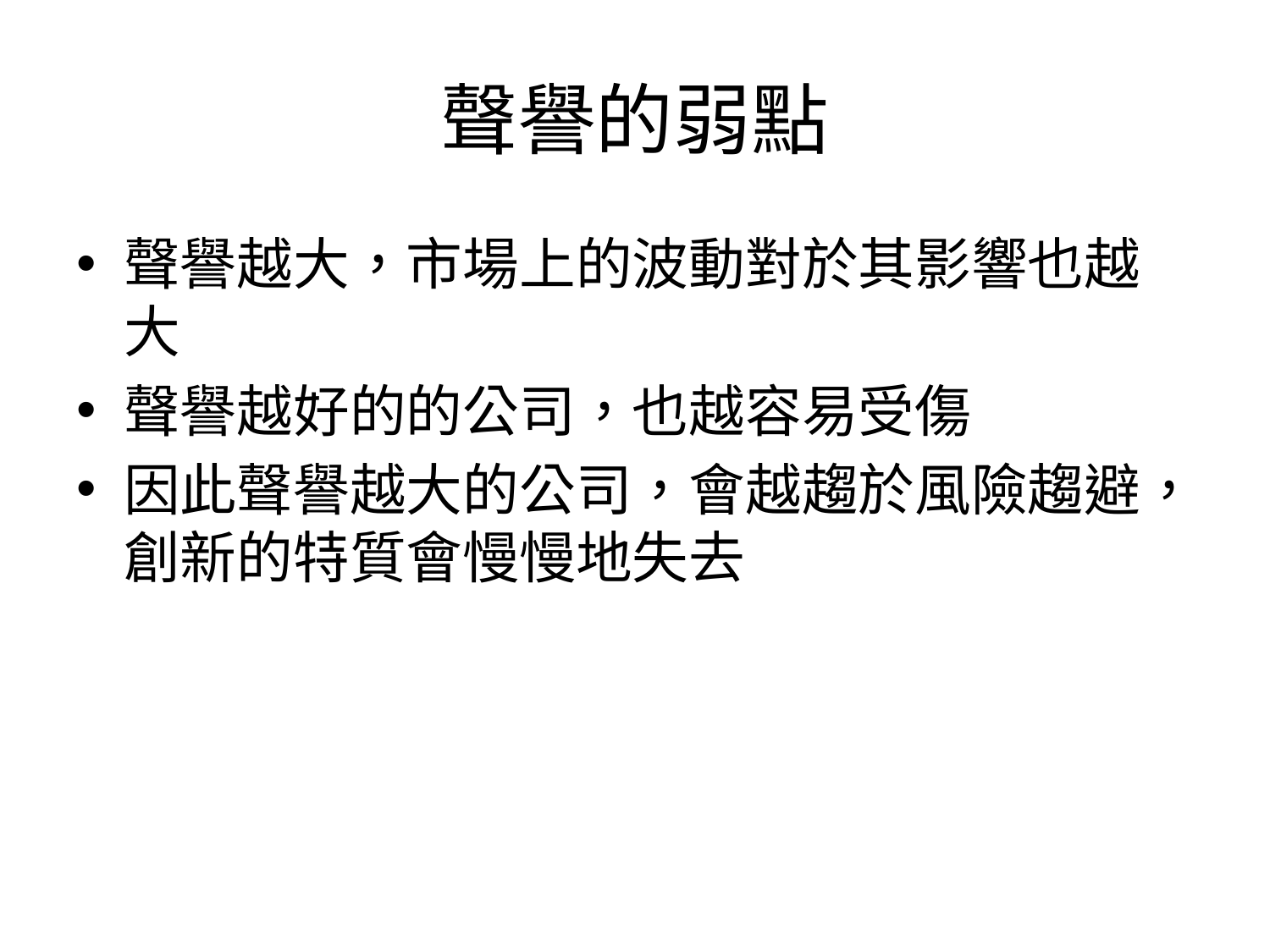

# 聲譽的弱點
聲譽越大，市場上的波動對於其影響也越大
聲譽越好的的公司，也越容易受傷
因此聲譽越大的公司，會越趨於風險趨避，創新的特質會慢慢地失去